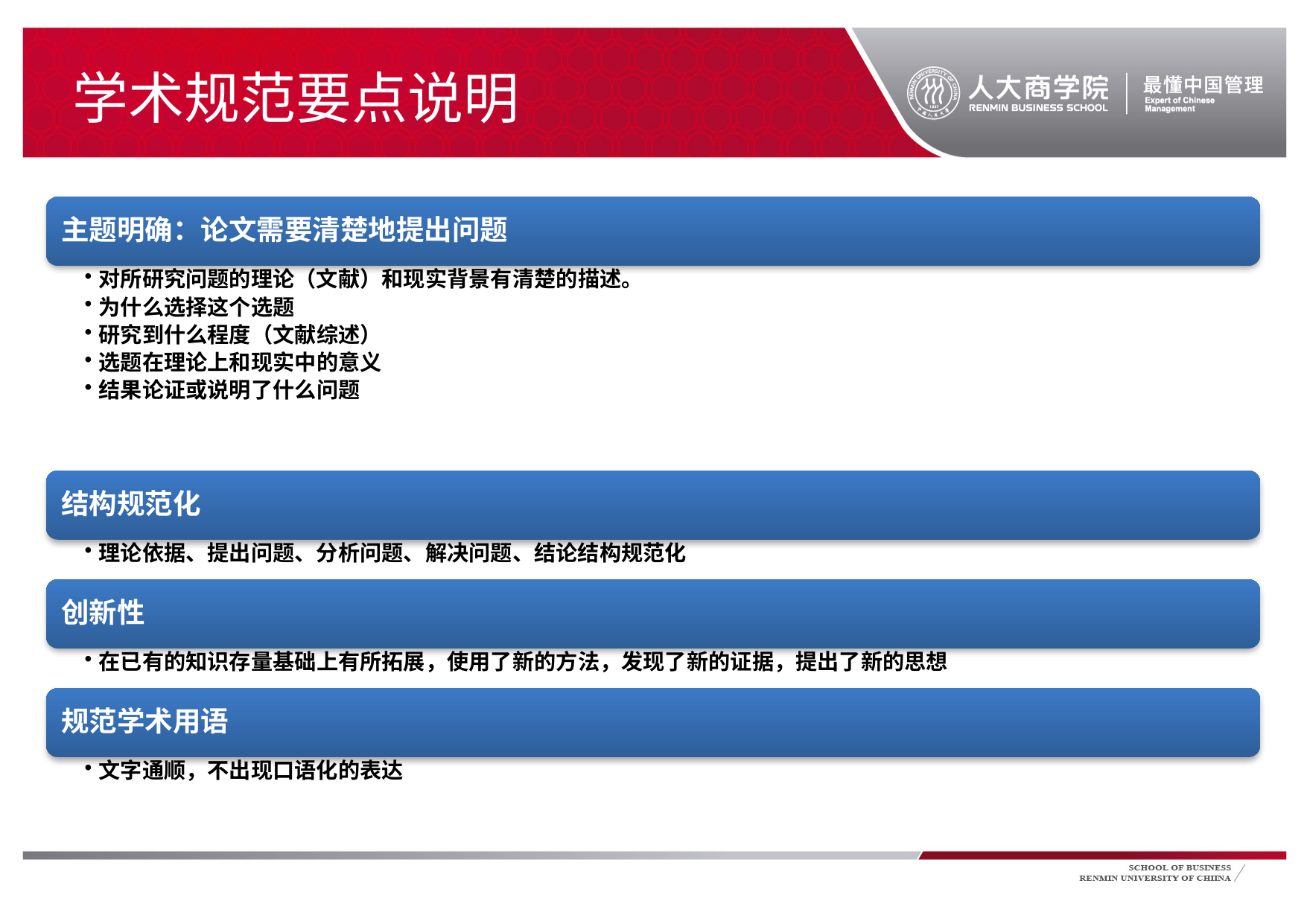

# 学术规范要点说明
主题明确：论文需要清楚地提出问题
对所研究问题的理论（文献）和现实背景有清楚的描述。
为什么选择这个选题
研究到什么程度（文献综述）
选题在理论上和现实中的意义
结果论证或说明了什么问题
结构规范化
理论依据、提出问题、分析问题、解决问题、结论结构规范化
创新性
在已有的知识存量基础上有所拓展，使用了新的方法，发现了新的证据，提出了新的思想
规范学术用语
文字通顺，不出现口语化的表达